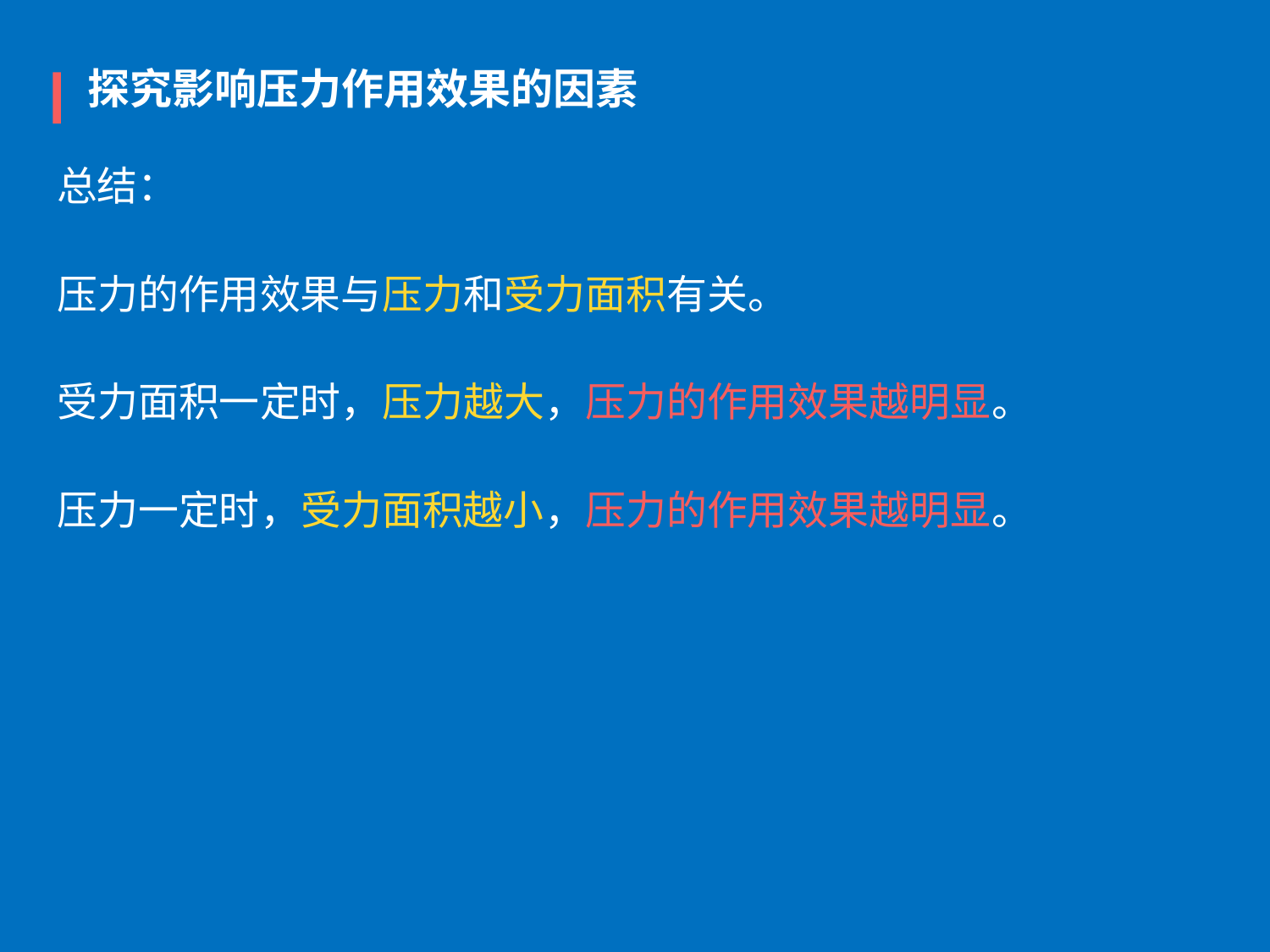

探究影响压力作用效果的因素

总结：
压力的作用效果与压力和受力面积有关。
受力面积一定时，压力越大，压力的作用效果越明显。
压力一定时，受力面积越小，压力的作用效果越明显。